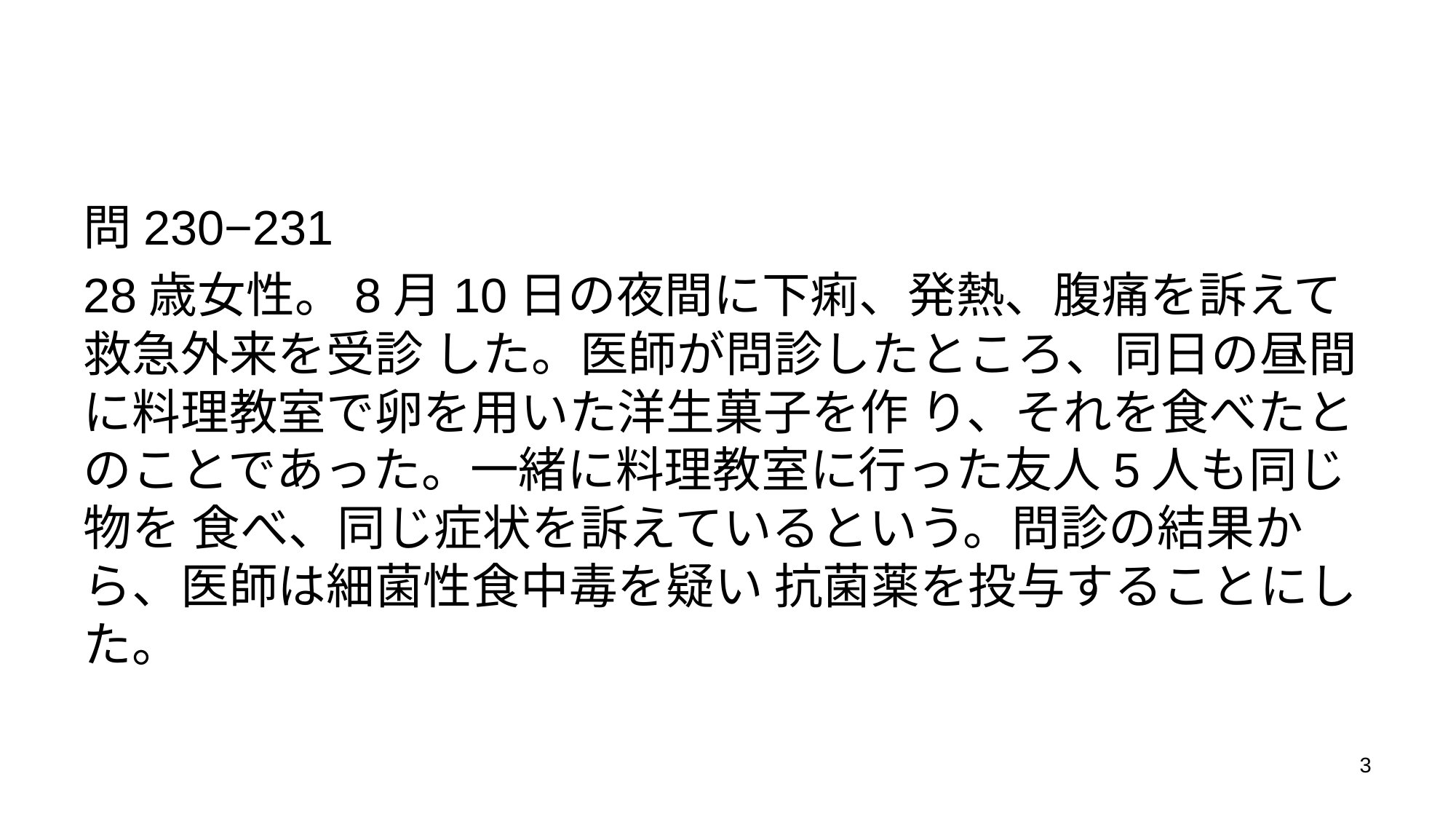

#
問230−231
28歳女性。8月10日の夜間に下痢、発熱、腹痛を訴えて救急外来を受診 した。医師が問診したところ、同日の昼間に料理教室で卵を用いた洋生菓子を作 り、それを食べたとのことであった。一緒に料理教室に行った友人5人も同じ物を 食べ、同じ症状を訴えているという。問診の結果から、医師は細菌性食中毒を疑い 抗菌薬を投与することにした。

3